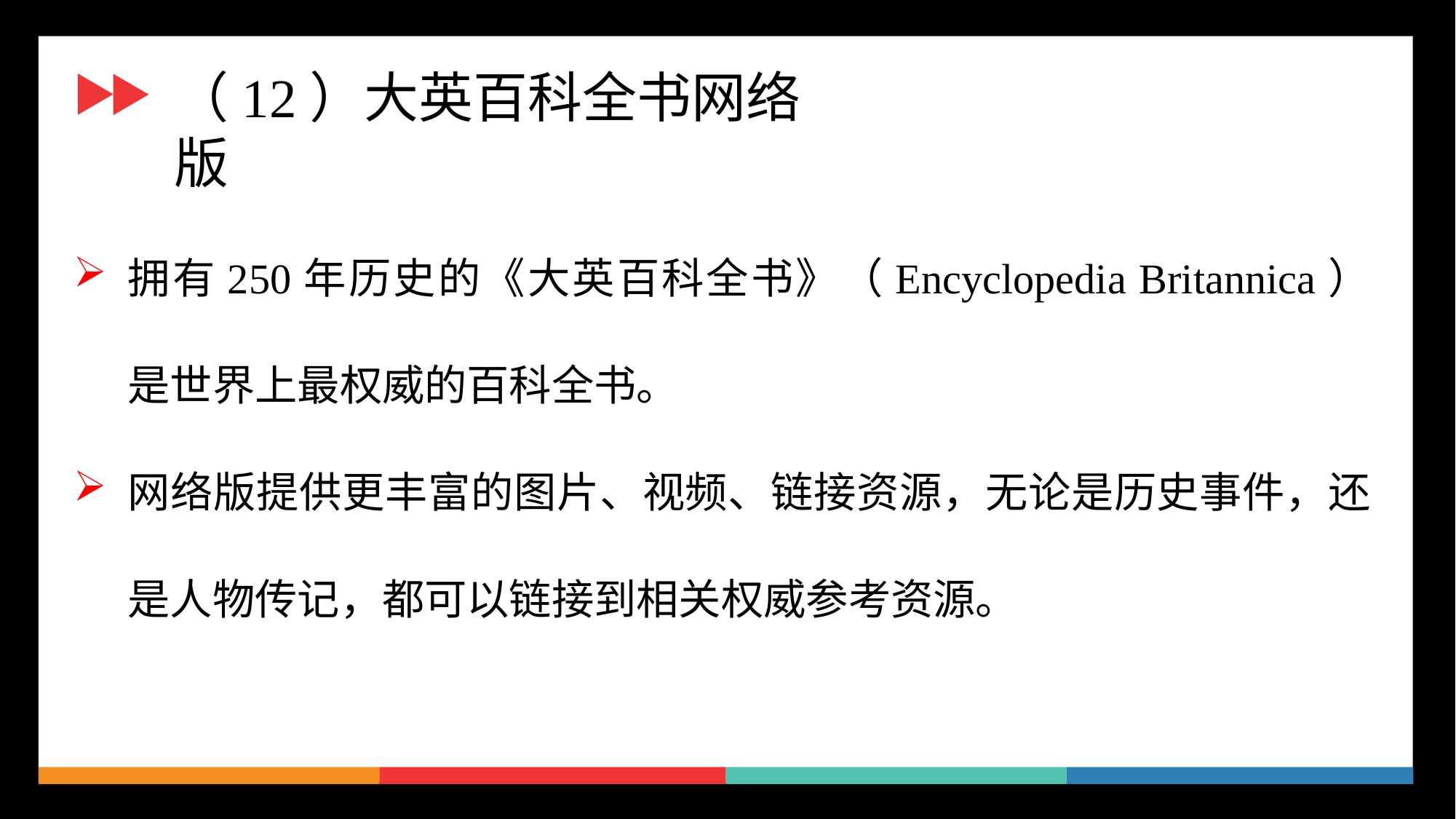

（12）大英百科全书网络版

拥有250年历史的《大英百科全书》（Encyclopedia Britannica）是世界上最权威的百科全书。
网络版提供更丰富的图片、视频、链接资源，无论是历史事件，还是人物传记，都可以链接到相关权威参考资源。